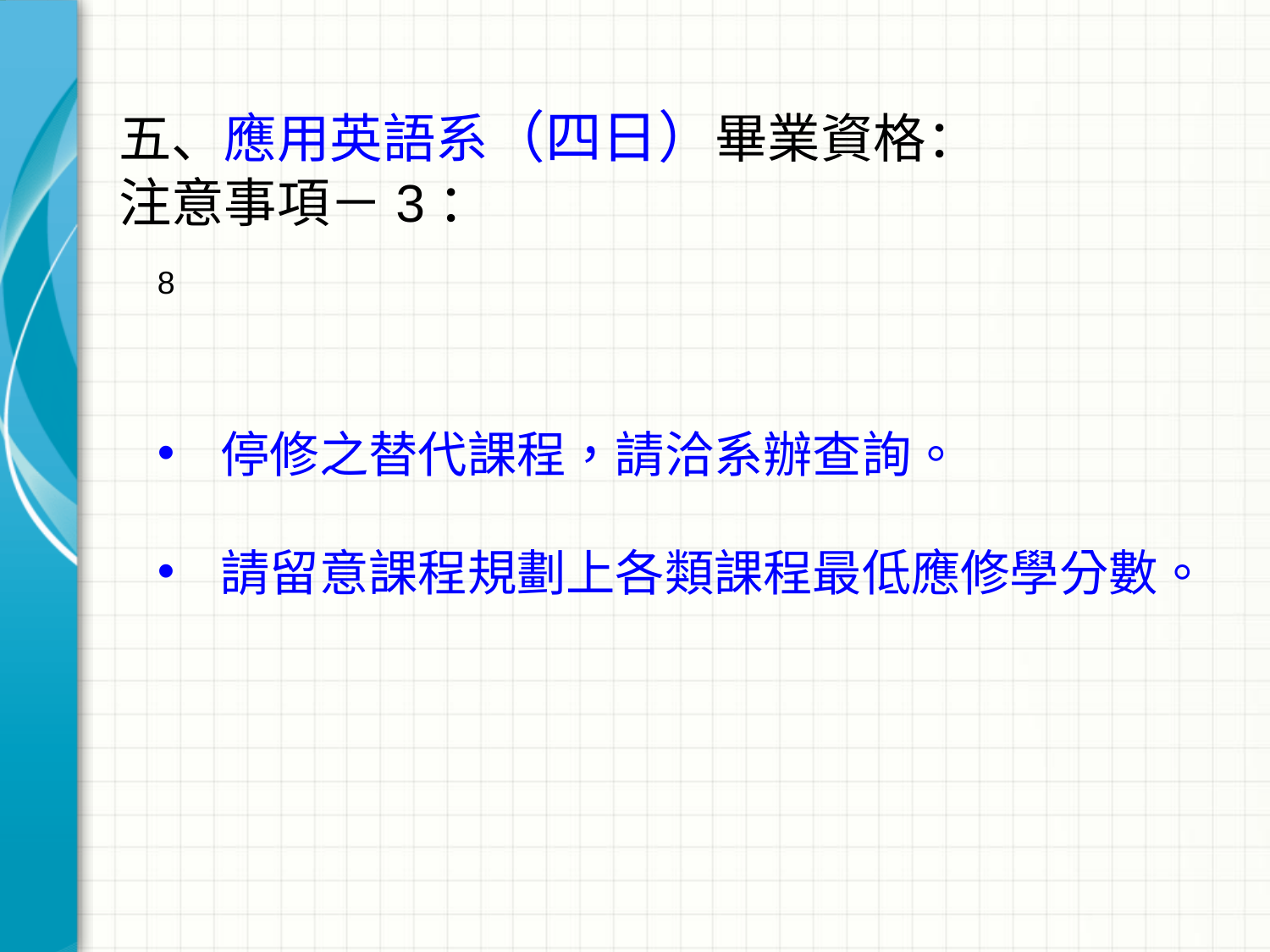

五、應用英語系（四日）畢業資格：
注意事項－3：
停修之替代課程，請洽系辦查詢。

請留意課程規劃上各類課程最低應修學分數。

8